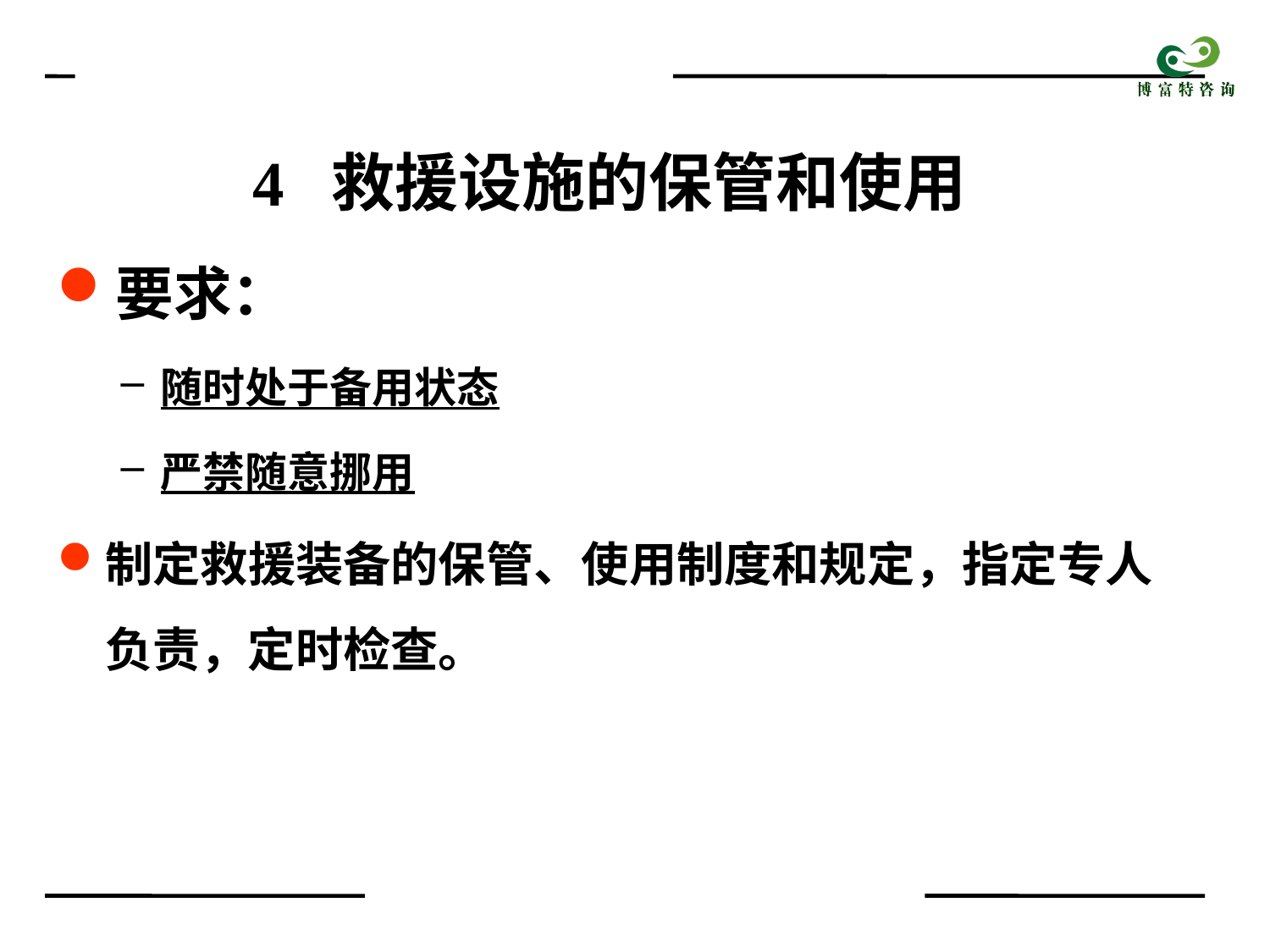

4  救援设施的保管和使用
要求：
随时处于备用状态
严禁随意挪用
制定救援装备的保管、使用制度和规定，指定专人负责，定时检查。